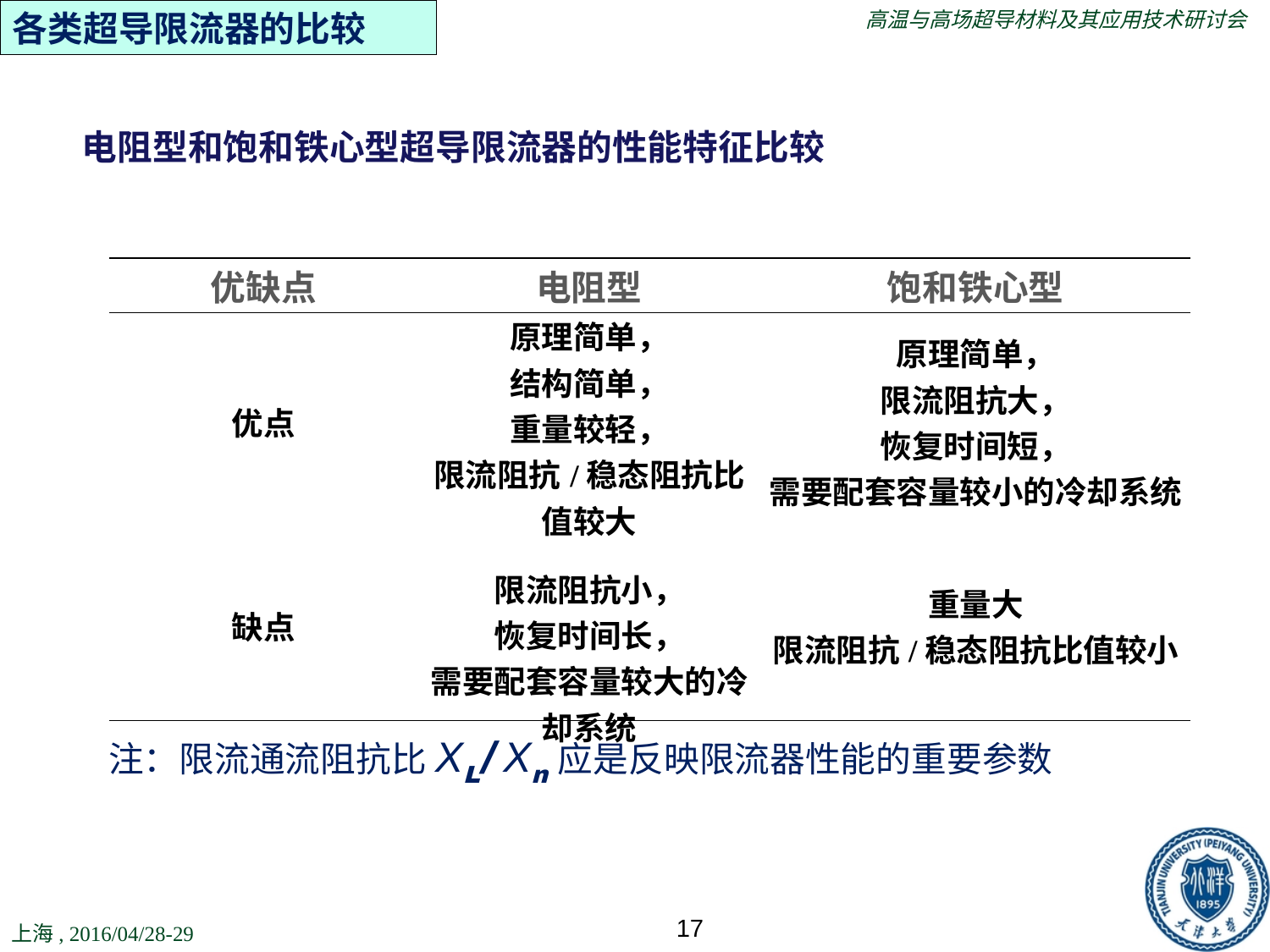

各类超导限流器的比较
电阻型和饱和铁心型超导限流器的性能特征比较
| 优缺点 | 电阻型 | 饱和铁心型 |
| --- | --- | --- |
| 优点 | 原理简单， 结构简单， 重量较轻， 限流阻抗/稳态阻抗比值较大 | 原理简单， 限流阻抗大， 恢复时间短， 需要配套容量较小的冷却系统 |
| 缺点 | 限流阻抗小， 恢复时间长， 需要配套容量较大的冷却系统 | 重量大 限流阻抗/稳态阻抗比值较小 |
注：限流通流阻抗比XL/ Xn应是反映限流器性能的重要参数
17